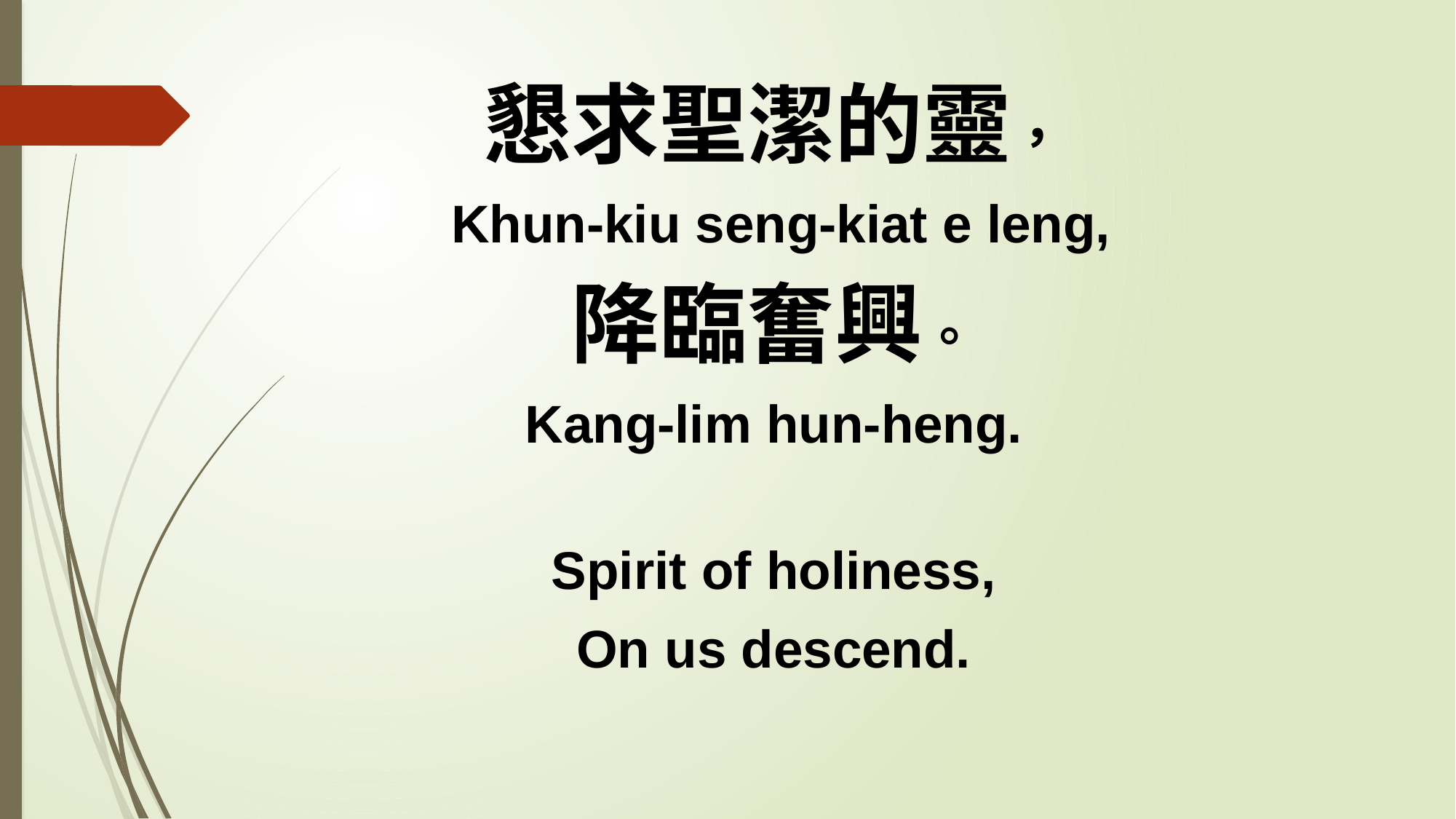

懇求聖潔的靈，
 Khun-kiu seng-kiat e leng,
降臨奮興。
Kang-lim hun-heng.

Spirit of holiness,
On us descend.